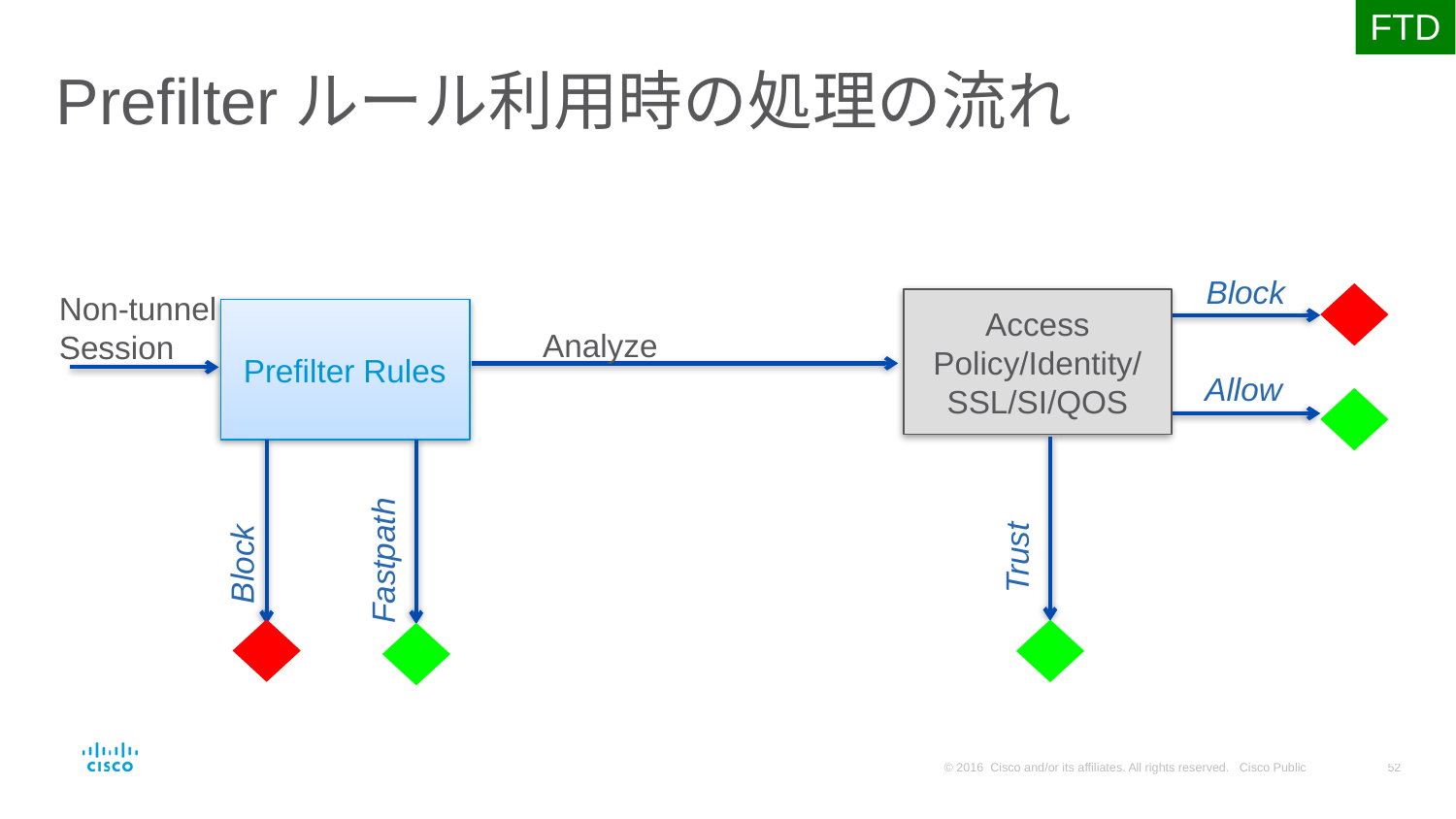

FTD
# Prefilterルール利用時の処理の流れ
Block
Non-tunnel
Session

Access Policy/Identity/ SSL/SI/QOS
Prefilter Rules
Analyze
Allow

Trust
Fastpath
Block